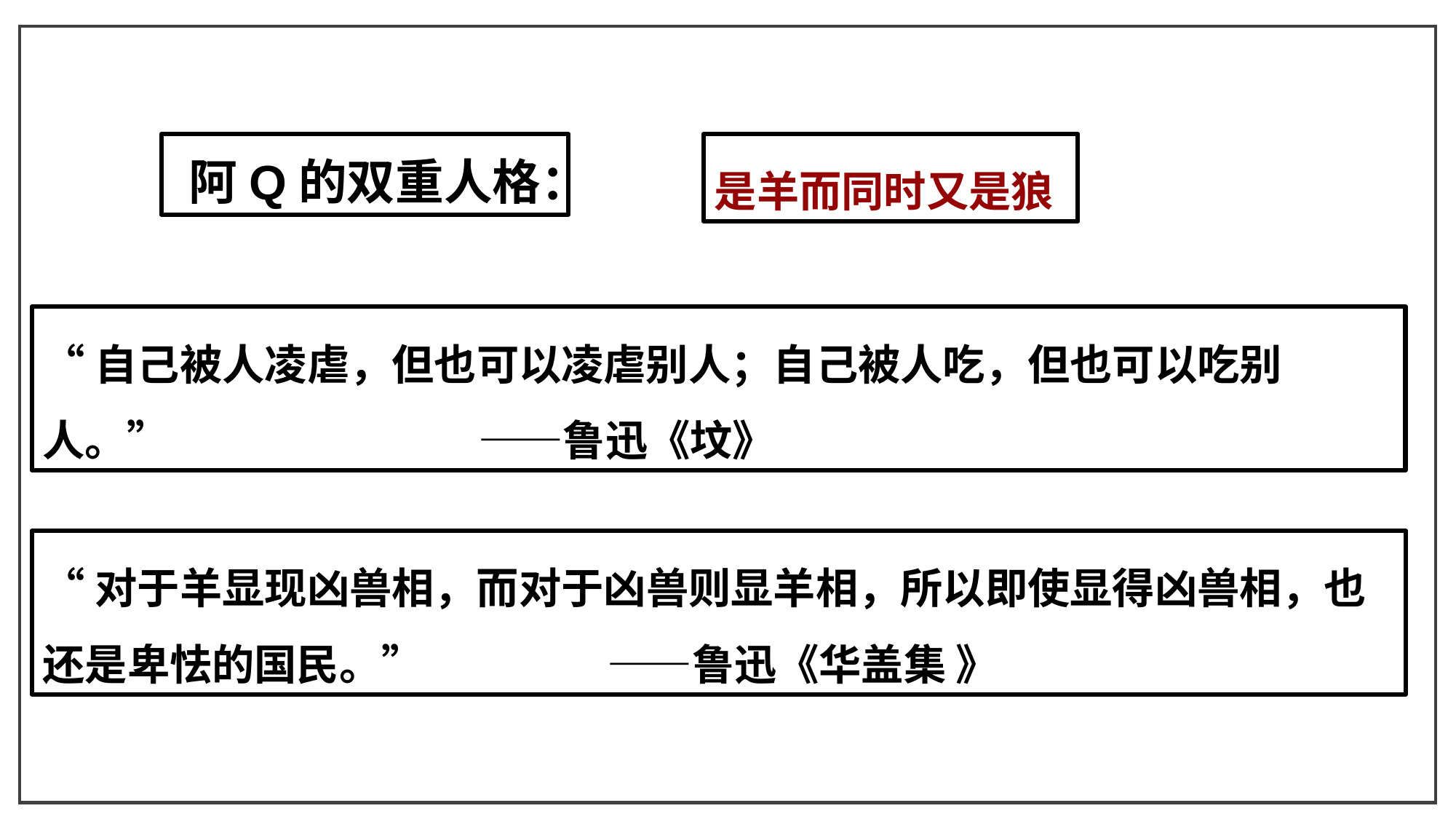

阿Q的双重人格：
是羊而同时又是狼
“自己被人凌虐，但也可以凌虐别人；自己被人吃，但也可以吃别人。”                                ——鲁迅《坟》
“对于羊显现凶兽相，而对于凶兽则显羊相，所以即使显得凶兽相，也还是卑怯的国民。”                   ——鲁迅《华盖集 》